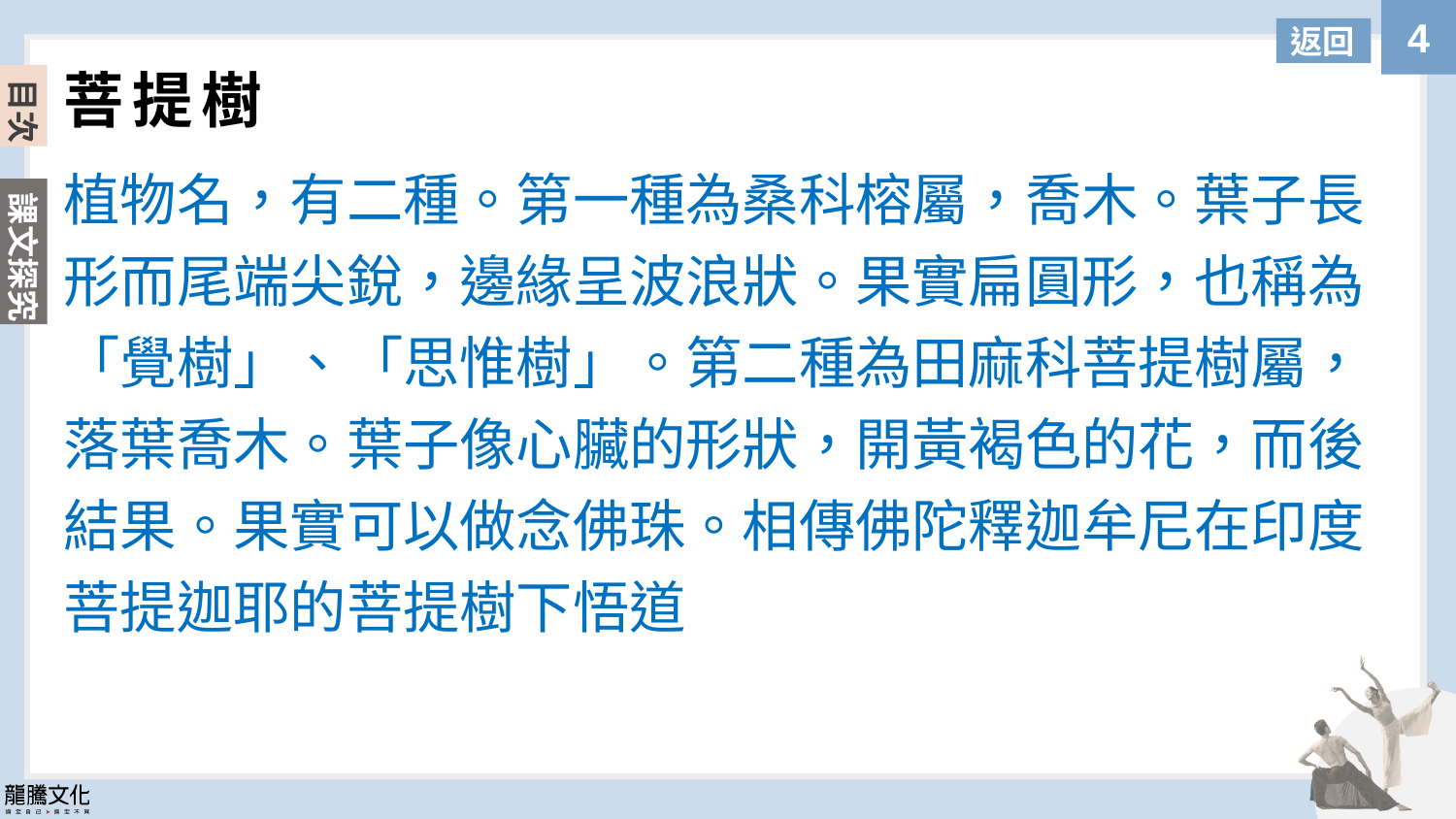

返回
菩提樹
植物名，有二種。第一種為桑科榕屬，喬木。葉子長形而尾端尖銳，邊緣呈波浪狀。果實扁圓形，也稱為「覺樹」、「思惟樹」。第二種為田麻科菩提樹屬，落葉喬木。葉子像心臟的形狀，開黃褐色的花，而後結果。果實可以做念佛珠。相傳佛陀釋迦牟尼在印度 菩提迦耶的菩提樹下悟道